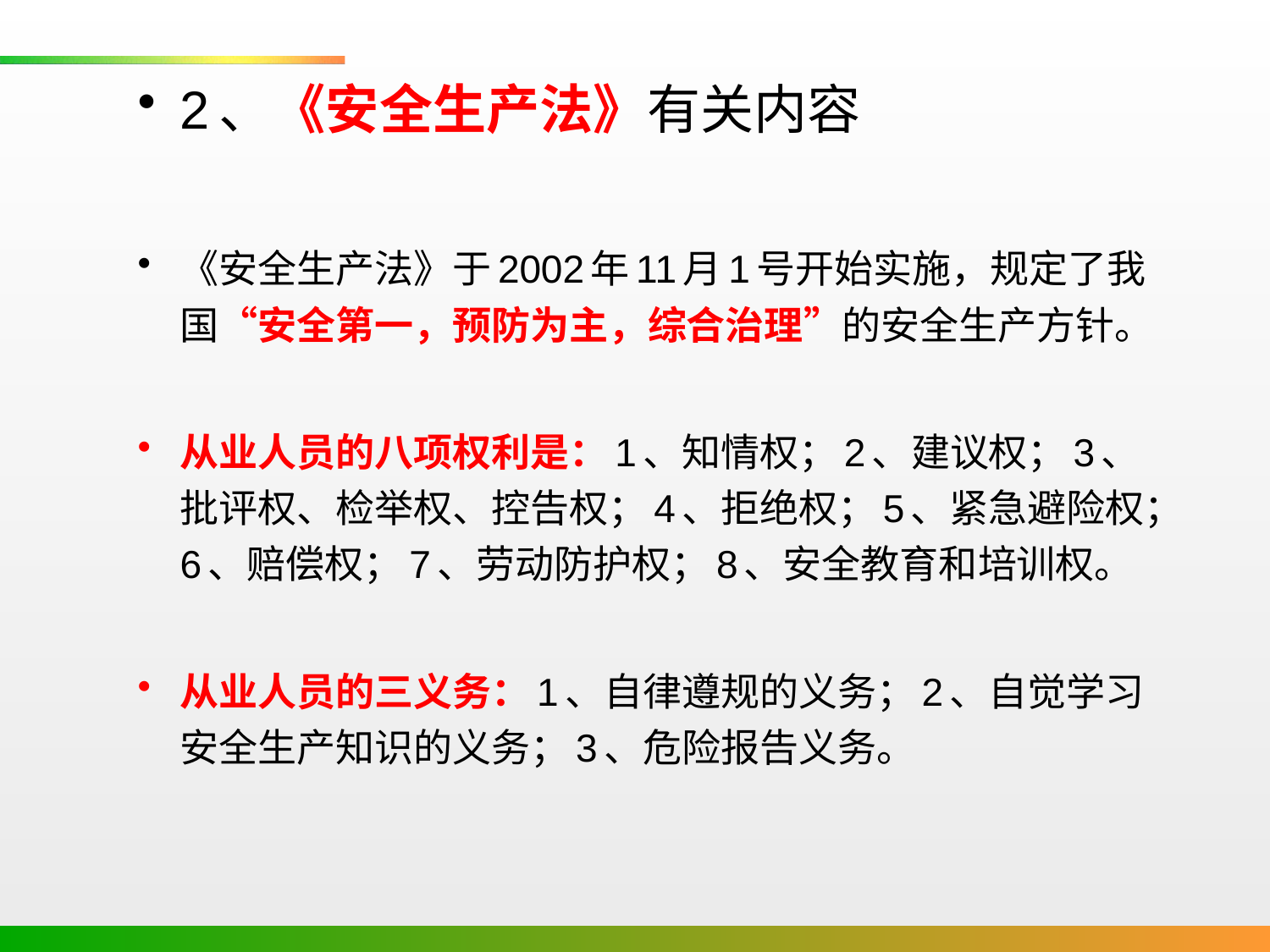

2、《安全生产法》有关内容

《安全生产法》于2002年11月1号开始实施，规定了我国“安全第一，预防为主，综合治理”的安全生产方针。

从业人员的八项权利是：1、知情权；2、建议权；3、批评权、检举权、控告权；4、拒绝权；5、紧急避险权；6、赔偿权；7、劳动防护权；8、安全教育和培训权。

从业人员的三义务：1、自律遵规的义务；2、自觉学习安全生产知识的义务；3、危险报告义务。